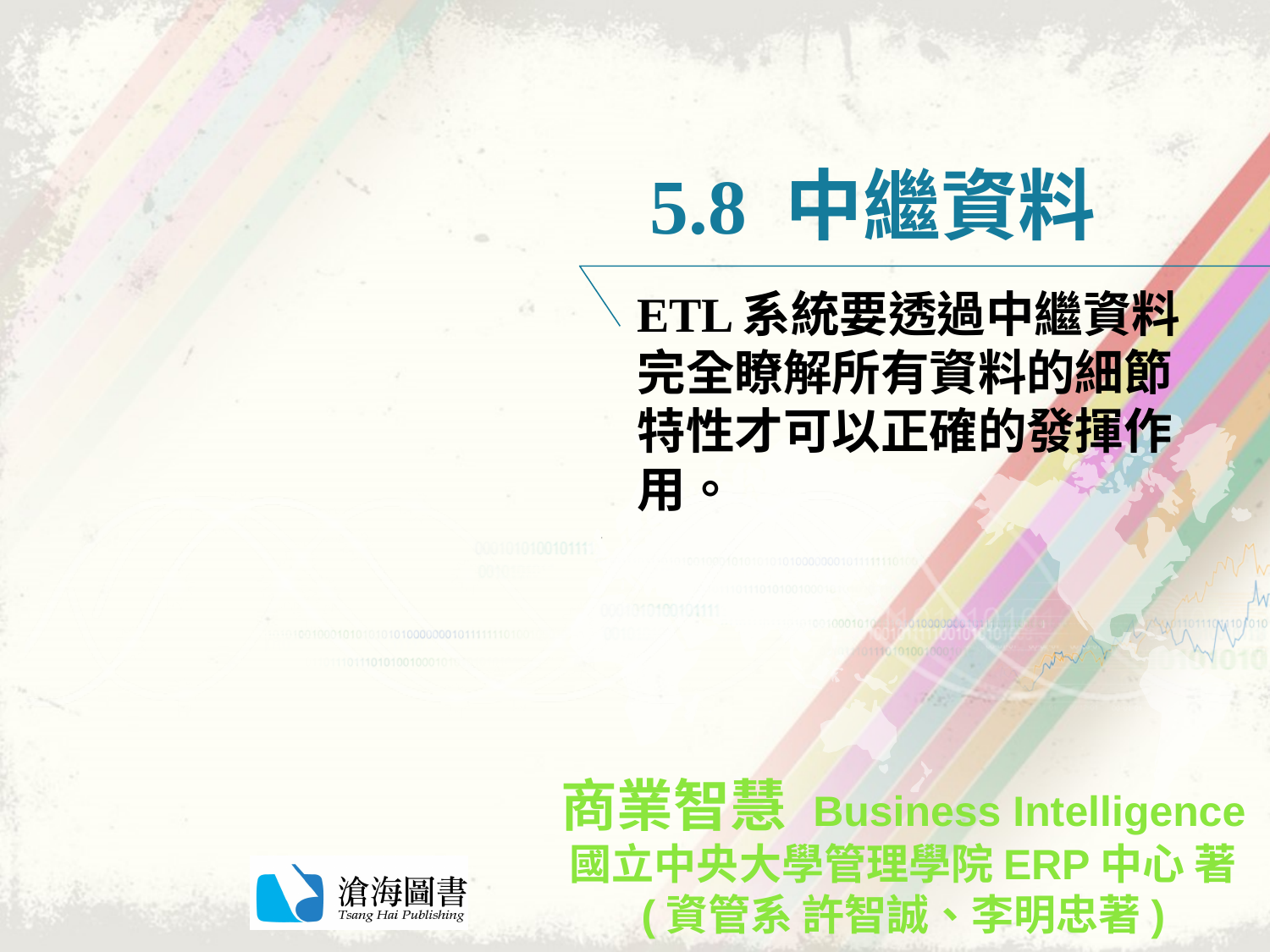

# 5.8 中繼資料
ETL系統要透過中繼資料完全瞭解所有資料的細節特性才可以正確的發揮作用。